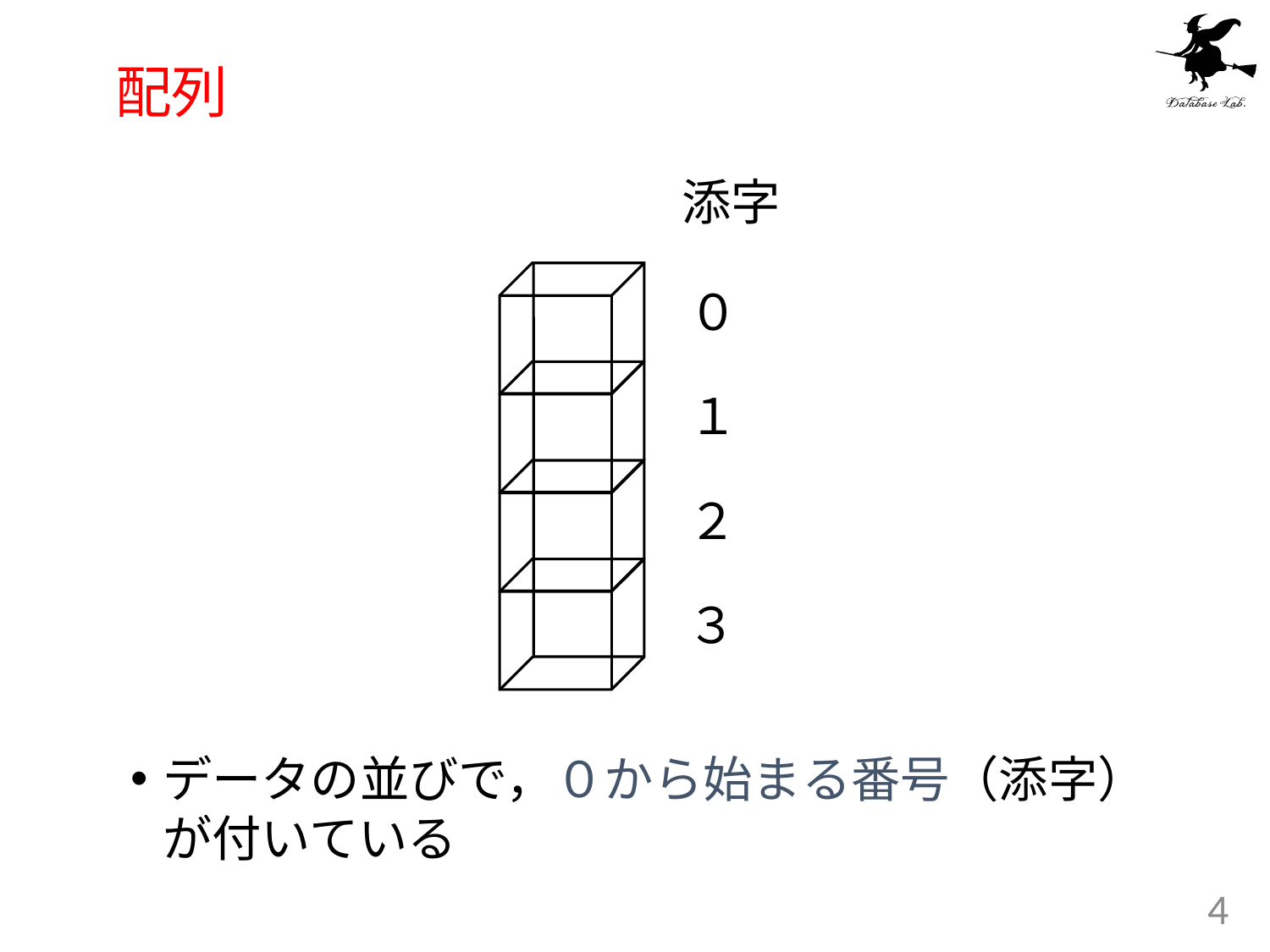

# 配列
添字

０

１

２

３

データの並びで，０から始まる番号（添字）が付いている
4